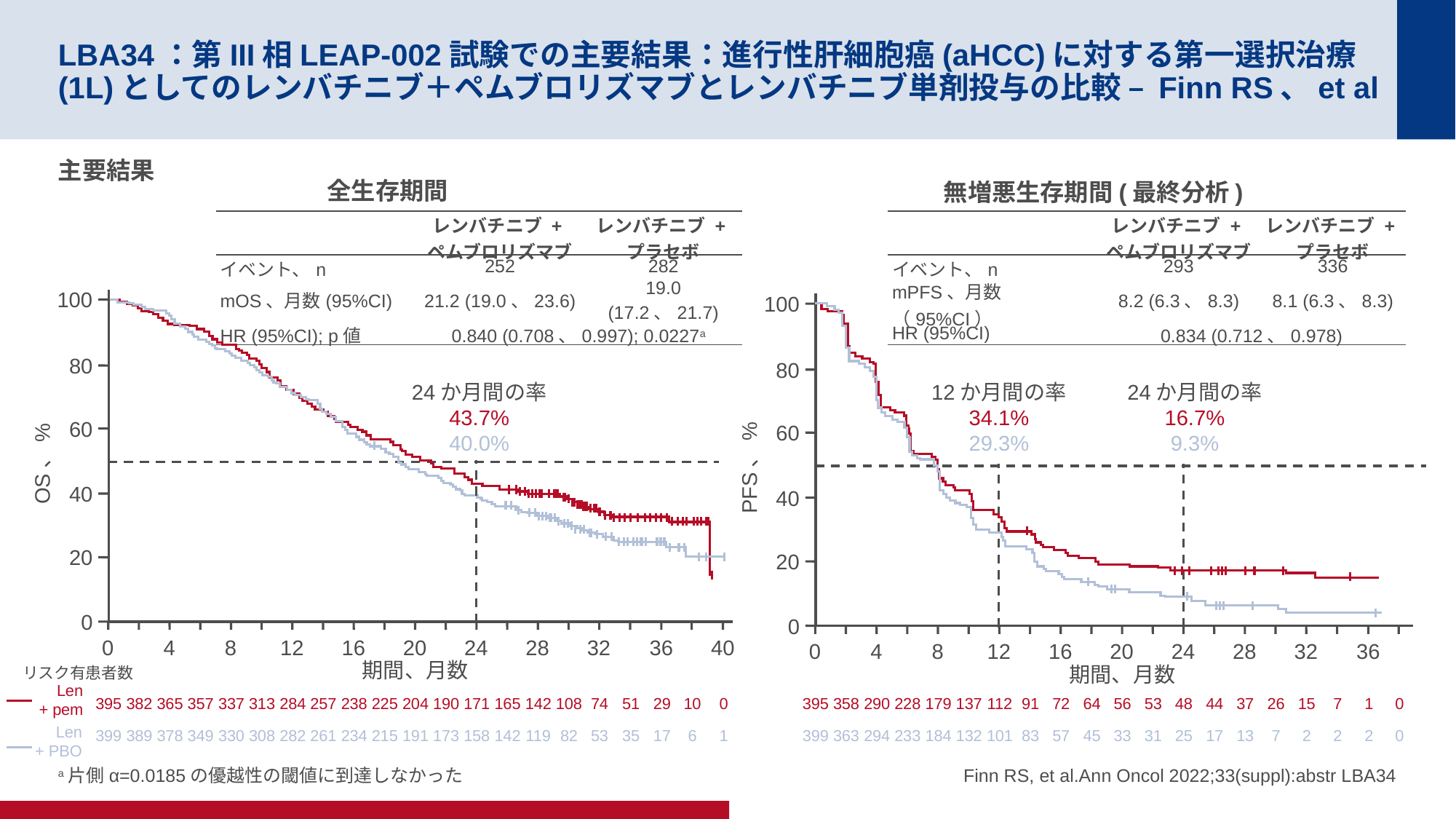

# LBA34：第III相LEAP-002試験での主要結果：進行性肝細胞癌(aHCC)に対する第一選択治療(1L)としてのレンバチニブ＋ペムブロリズマブとレンバチニブ単剤投与の比較 – Finn RS、et al
主要結果
全生存期間
無増悪生存期間(最終分析)
|  | レンバチニブ + ペムブロリズマブ | レンバチニブ + プラセボ |
| --- | --- | --- |
| イベント、n | 252 | 282 |
| mOS、月数(95%CI) | 21.2 (19.0、23.6) | 19.0 (17.2、21.7) |
| HR (95%CI); p値 | 0.840 (0.708、0.997); 0.0227a |  |
|  | レンバチニブ + ペムブロリズマブ | レンバチニブ + プラセボ |
| --- | --- | --- |
| イベント、n | 293 | 336 |
| mPFS、月数（95%CI） | 8.2 (6.3、8.3) | 8.1 (6.3、8.3) |
| HR (95%CI) | 0.834 (0.712、0.978) |  |
100

80

60

OS、%
40

20

0

100

80

60

PFS、%
40

20

0

12か月間の率
34.1%
29.3%
24か月間の率
16.7%
9.3%
24か月間の率
43.7%
40.0%

0
4
8
12
16
20
24
28
32
36
40
0
4
8
12
16
20
24
28
32
36
期間、月数
期間、月数
リスク有患者数
Len
+ pem
395
382
365
357
337
313
284
257
238
225
204
190
171
165
142
108
74
51
29
10
0
395
358
290
228
179
137
112
91
72
64
56
53
48
44
37
26
15
7
1
0
Len
+ PBO
399
389
378
349
330
308
282
261
234
215
191
173
158
142
119
82
53
35
17
6
1
399
363
294
233
184
132
101
83
57
45
33
31
25
17
13
7
2
2
2
0
a片側α=0.0185の優越性の閾値に到達しなかった
Finn RS, et al.Ann Oncol 2022;33(suppl):abstr LBA34